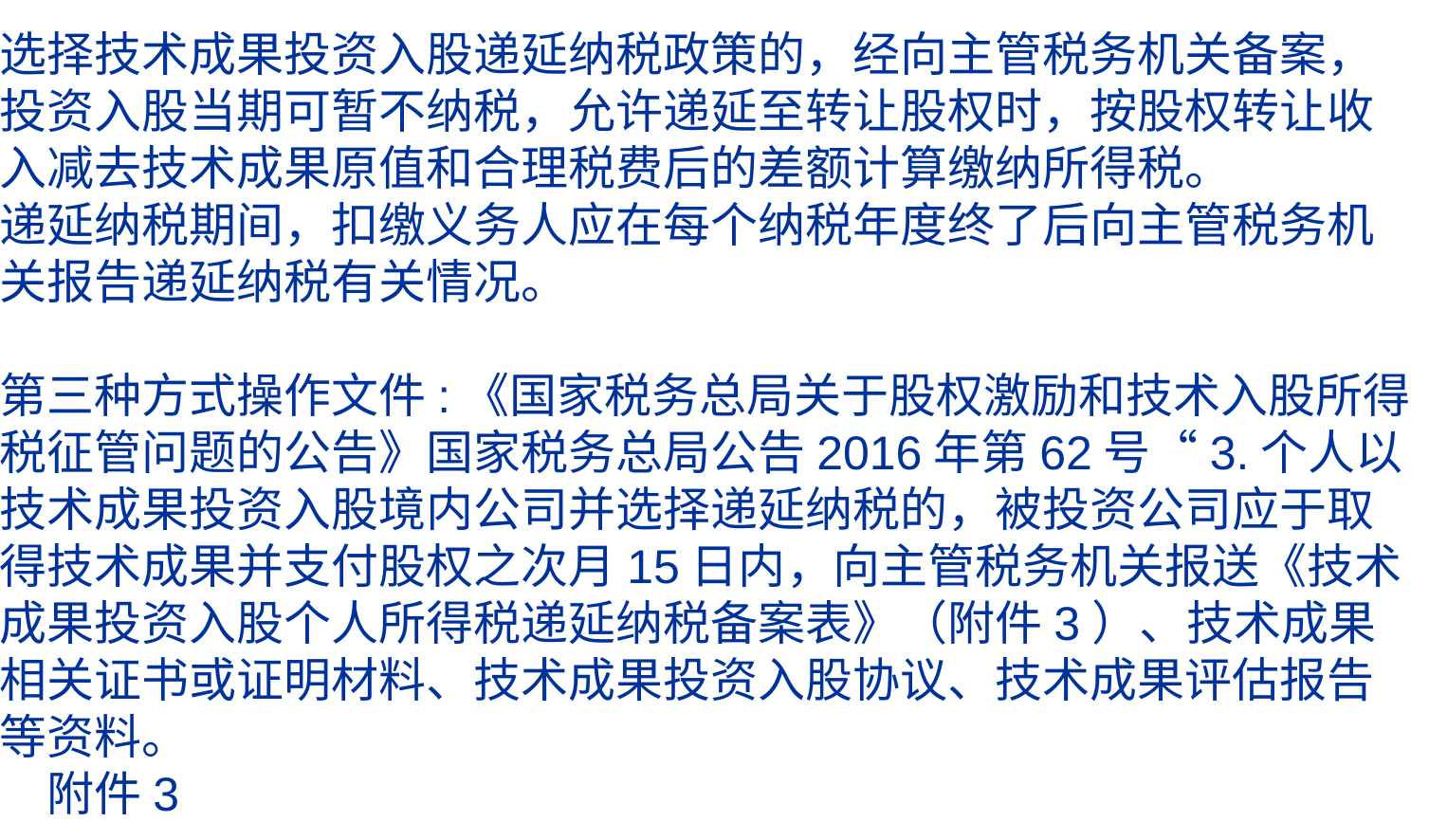

# 选择技术成果投资入股递延纳税政策的，经向主管税务机关备案，投资入股当期可暂不纳税，允许递延至转让股权时，按股权转让收入减去技术成果原值和合理税费后的差额计算缴纳所得税。 递延纳税期间，扣缴义务人应在每个纳税年度终了后向主管税务机关报告递延纳税有关情况。 第三种方式操作文件:《国家税务总局关于股权激励和技术入股所得税征管问题的公告》国家税务总局公告2016年第62号“3.个人以技术成果投资入股境内公司并选择递延纳税的，被投资公司应于取得技术成果并支付股权之次月15日内，向主管税务机关报送《技术成果投资入股个人所得税递延纳税备案表》（附件3）、技术成果相关证书或证明材料、技术成果投资入股协议、技术成果评估报告等资料。 　附件3